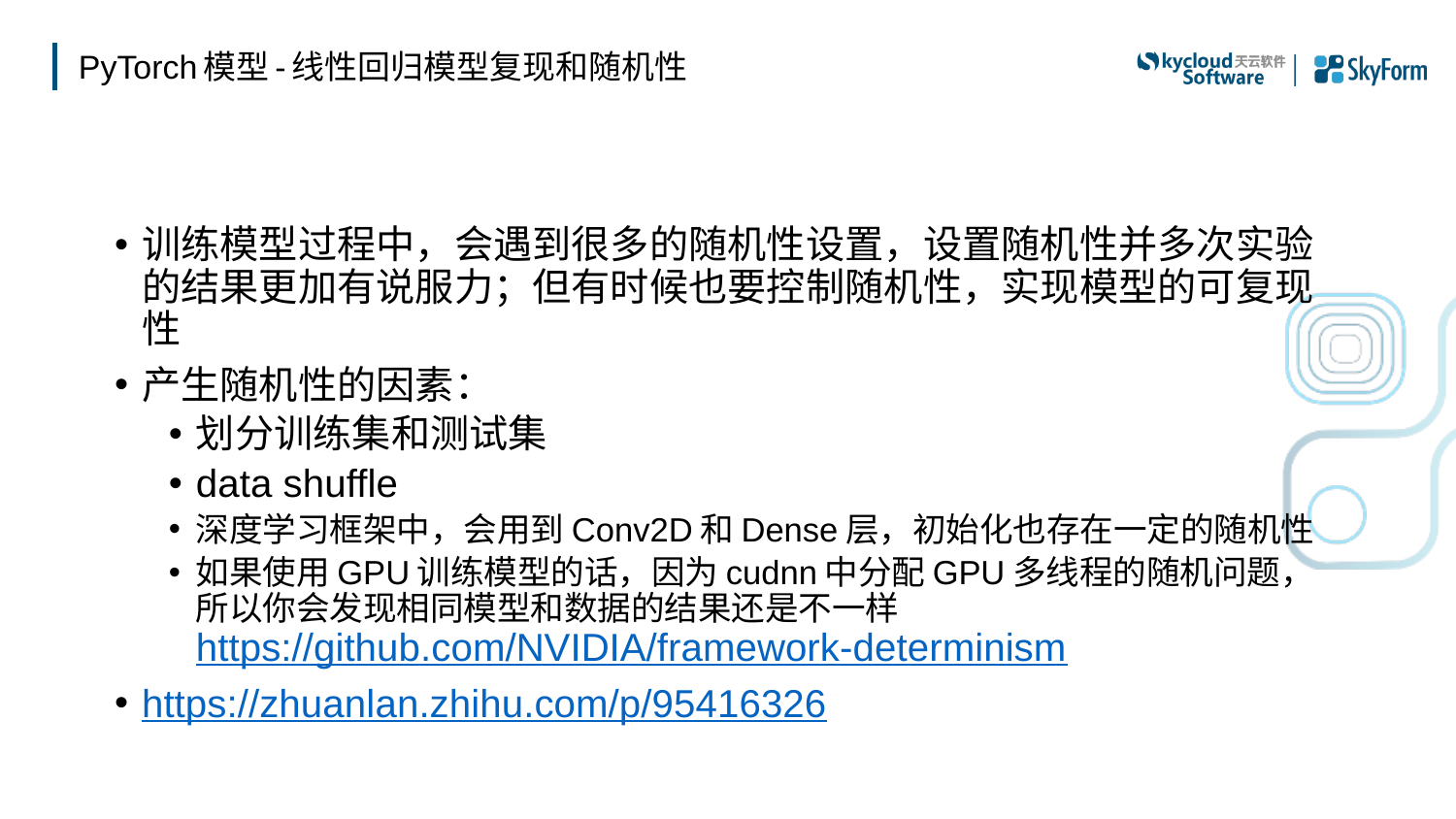

# PyTorch模型-线性回归模型复现和随机性
训练模型过程中，会遇到很多的随机性设置，设置随机性并多次实验的结果更加有说服力；但有时候也要控制随机性，实现模型的可复现性
产生随机性的因素：
划分训练集和测试集
data shuffle
深度学习框架中，会用到Conv2D和Dense层，初始化也存在一定的随机性
如果使用GPU训练模型的话，因为cudnn中分配GPU多线程的随机问题，所以你会发现相同模型和数据的结果还是不一样https://github.com/NVIDIA/framework-determinism
https://zhuanlan.zhihu.com/p/95416326